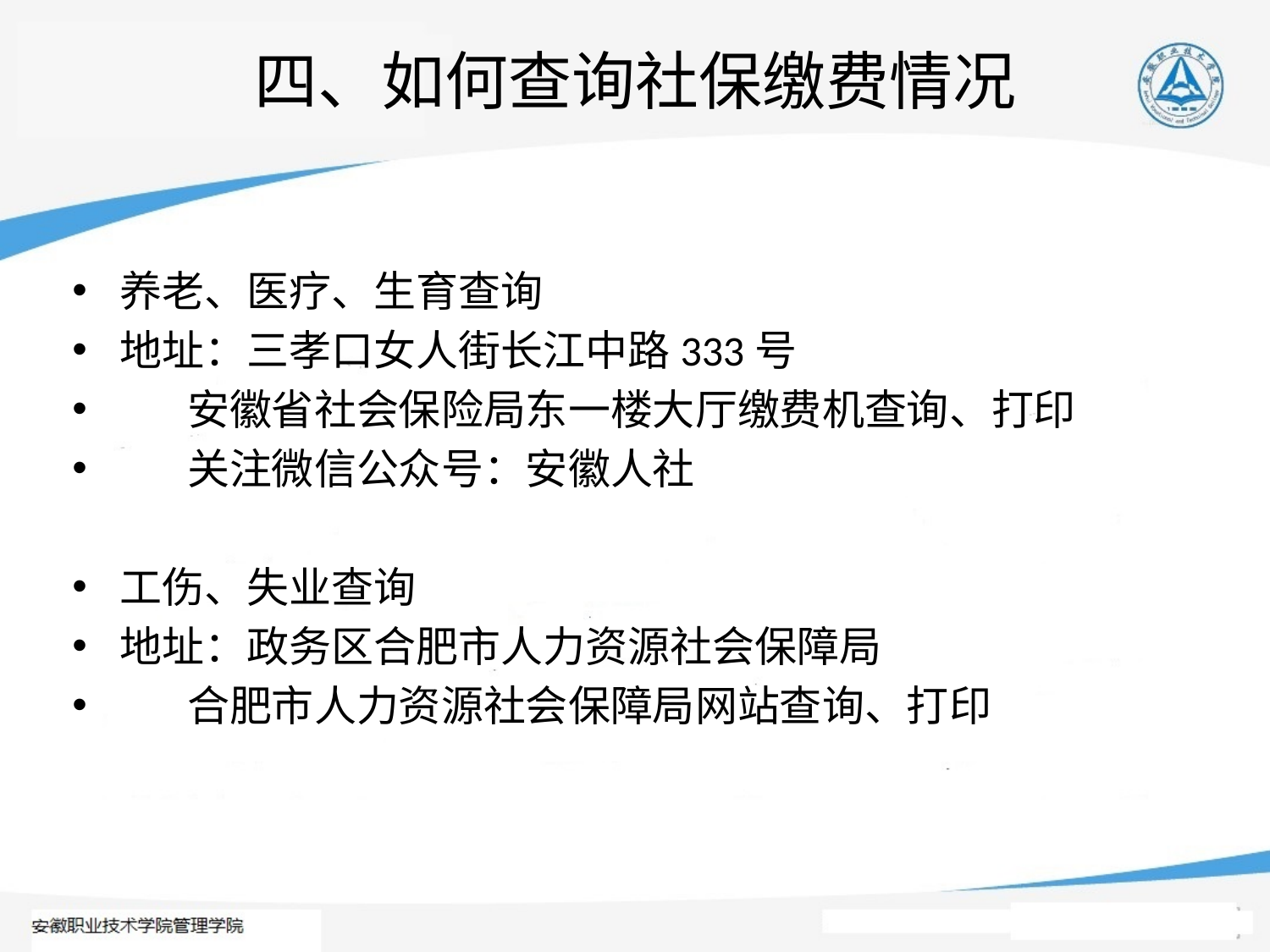

# 四、如何查询社保缴费情况
养老、医疗、生育查询
地址：三孝口女人街长江中路333号
      安徽省社会保险局东一楼大厅缴费机查询、打印
      关注微信公众号：安徽人社

工伤、失业查询
地址：政务区合肥市人力资源社会保障局
      合肥市人力资源社会保障局网站查询、打印